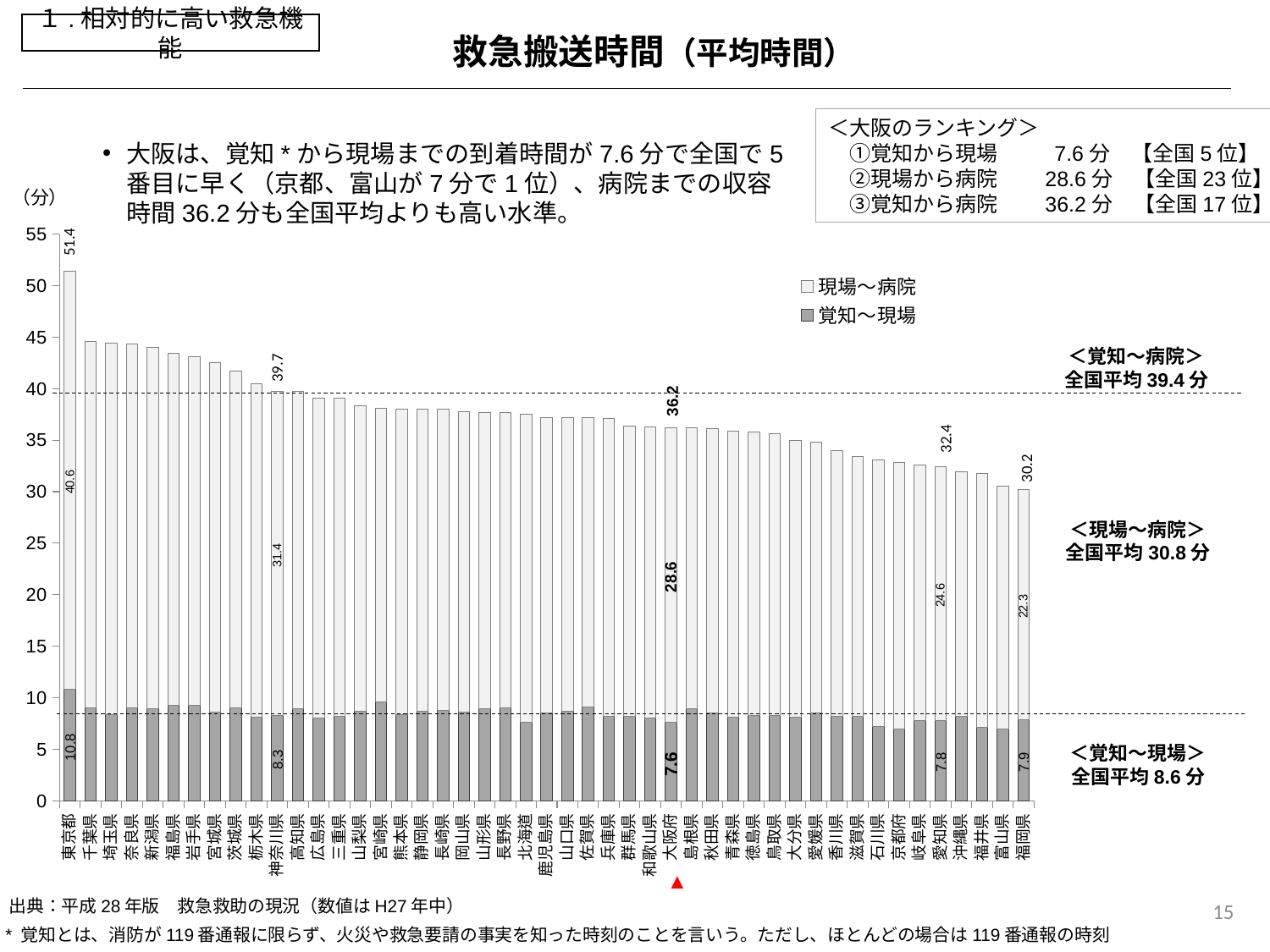

１.相対的に高い救急機能
救急搬送時間（平均時間）
＜大阪のランキング＞
　①覚知から現場　　  7.6分　【全国5位】
　②現場から病院　　28.6分　【全国23位】
　③覚知から病院　　36.2分　【全国17位】
大阪は、覚知*から現場までの到着時間が7.6分で全国で5番目に早く（京都、富山が7分で1位）、病院までの収容時間36.2分も全国平均よりも高い水準。
（分）

### Chart

| Category | 覚知～現場 | 現場～病院 |
|---|---|---|
| 東京都 | 10.8 | 40.6 |
| 千葉県 | 9.0 | 35.6 |
| 埼玉県 | 8.4 | 36.0 |
| 奈良県 | 9.0 | 35.3 |
| 新潟県 | 8.9 | 35.1 |
| 福島県 | 9.3 | 34.1 |
| 岩手県 | 9.3 | 33.8 |
| 宮城県 | 8.6 | 33.9 |
| 茨城県 | 9.0 | 32.7 |
| 栃木県 | 8.1 | 32.4 |
| 神奈川県 | 8.3 | 31.4 |
| 高知県 | 8.9 | 30.8 |
| 広島県 | 8.0 | 31.1 |
| 三重県 | 8.2 | 30.9 |
| 山梨県 | 8.7 | 29.6 |
| 宮崎県 | 9.6 | 28.5 |
| 熊本県 | 8.4 | 29.6 |
| 静岡県 | 8.7 | 29.3 |
| 長崎県 | 8.8 | 29.2 |
| 岡山県 | 8.6 | 29.2 |
| 山形県 | 8.9 | 28.8 |
| 長野県 | 9.0 | 28.7 |
| 北海道 | 7.6 | 29.9 |
| 鹿児島県 | 8.5 | 28.7 |
| 山口県 | 8.7 | 28.5 |
| 佐賀県 | 9.1 | 28.1 |
| 兵庫県 | 8.2 | 28.9 |
| 群馬県 | 8.2 | 28.2 |
| 和歌山県 | 8.0 | 28.3 |
| 大阪府 | 7.6 | 28.6 |
| 島根県 | 8.9 | 27.3 |
| 秋田県 | 8.5 | 27.6 |
| 青森県 | 8.1 | 27.8 |
| 徳島県 | 8.3 | 27.5 |
| 鳥取県 | 8.3 | 27.3 |
| 大分県 | 8.1 | 26.9 |
| 愛媛県 | 8.5 | 26.3 |
| 香川県 | 8.2 | 25.8 |
| 滋賀県 | 8.2 | 25.2 |
| 石川県 | 7.2 | 25.9 |
| 京都府 | 7.0 | 25.8 |
| 岐阜県 | 7.8 | 24.8 |
| 愛知県 | 7.8 | 24.6 |
| 沖縄県 | 8.2 | 23.7 |
| 福井県 | 7.1 | 24.7 |
| 富山県 | 7.0 | 23.5 |
| 福岡県 | 7.9 | 22.3 |
51.4
＜覚知～病院＞
全国平均39.4分
39.7
36.2
32.4
30.2
＜現場～病院＞
全国平均30.8分
＜覚知～現場＞
全国平均8.6分
▲
15
出典：平成28年版　救急救助の現況（数値はH27年中）
* 覚知とは、消防が119番通報に限らず、火災や救急要請の事実を知った時刻のことを言いう。ただし、ほとんどの場合は119番通報の時刻